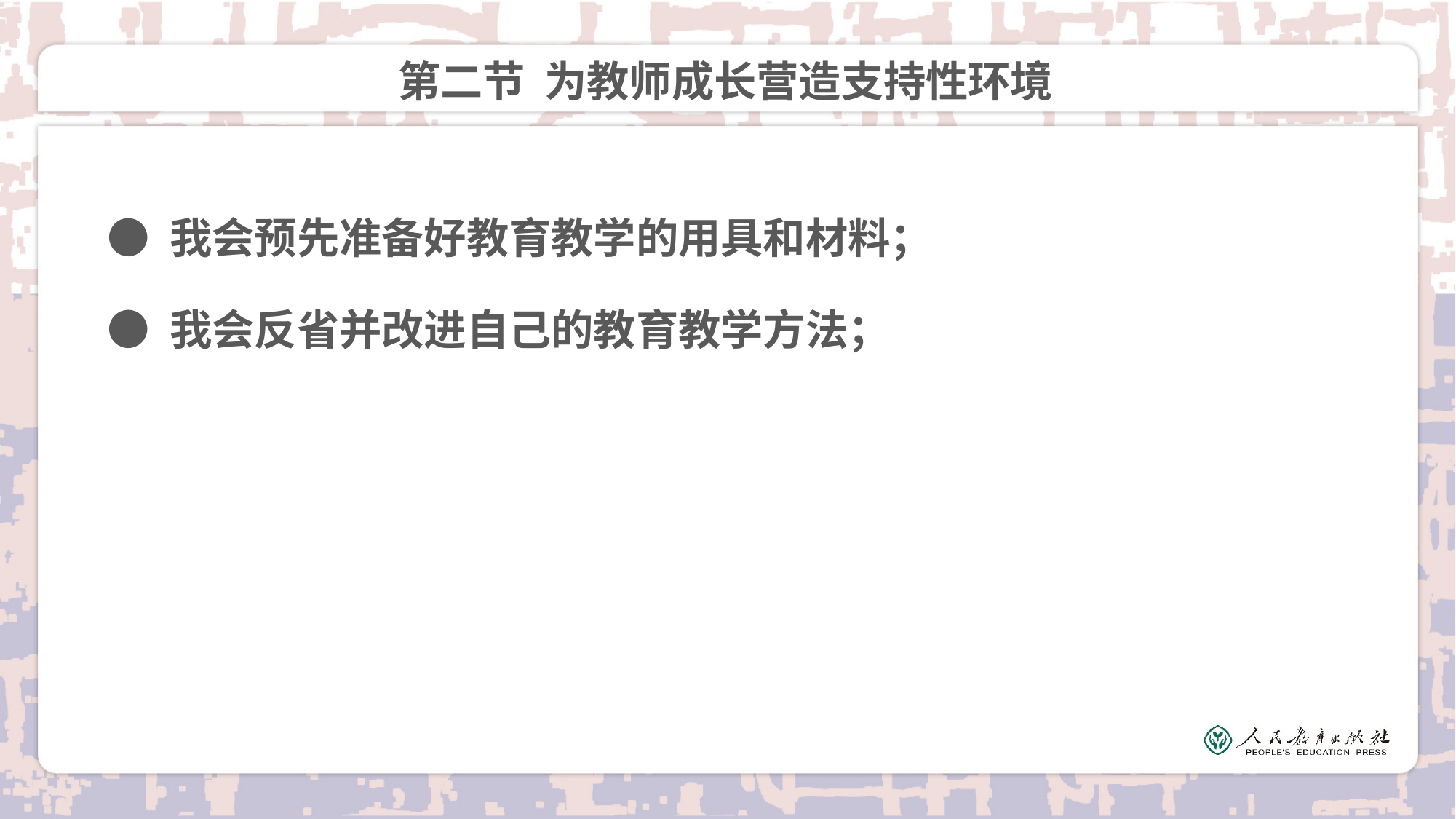

# 第二节  为教师成长营造支持性环境
● 我会预先准备好教育教学的用具和材料；
● 我会反省并改进自己的教育教学方法；